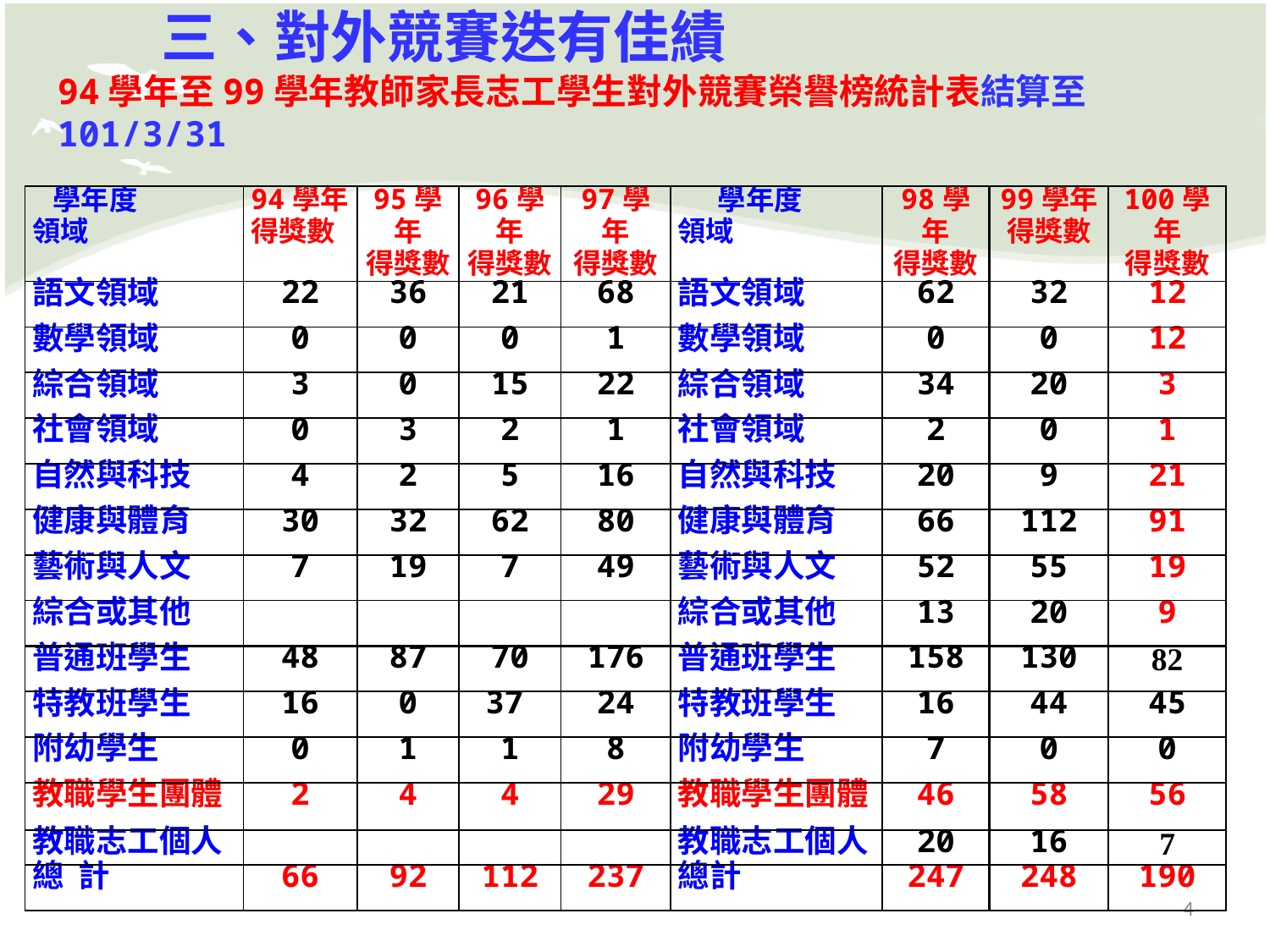

三、對外競賽迭有佳績
94學年至99學年教師家長志工學生對外競賽榮譽榜統計表結算至101/3/31
| 學年度 領域 | 94學年得獎數 | 95學年 得獎數 | 96學年 得獎數 | 97學年 得獎數 | 學年度 領域 | 98學年 得獎數 | 99學年 得獎數 | 100學年 得獎數 |
| --- | --- | --- | --- | --- | --- | --- | --- | --- |
| 語文領域 | 22 | 36 | 21 | 68 | 語文領域 | 62 | 32 | 12 |
| 數學領域 | 0 | 0 | 0 | 1 | 數學領域 | 0 | 0 | 12 |
| 綜合領域 | 3 | 0 | 15 | 22 | 綜合領域 | 34 | 20 | 3 |
| 社會領域 | 0 | 3 | 2 | 1 | 社會領域 | 2 | 0 | 1 |
| 自然與科技 | 4 | 2 | 5 | 16 | 自然與科技 | 20 | 9 | 21 |
| 健康與體育 | 30 | 32 | 62 | 80 | 健康與體育 | 66 | 112 | 91 |
| 藝術與人文 | 7 | 19 | 7 | 49 | 藝術與人文 | 52 | 55 | 19 |
| 綜合或其他 |  |  |  |  | 綜合或其他 | 13 | 20 | 9 |
| 普通班學生 | 48 | 87 | 70 | 176 | 普通班學生 | 158 | 130 | 82 |
| 特教班學生 | 16 | 0 | 37 | 24 | 特教班學生 | 16 | 44 | 45 |
| 附幼學生 | 0 | 1 | 1 | 8 | 附幼學生 | 7 | 0 | 0 |
| 教職學生團體 | 2 | 4 | 4 | 29 | 教職學生團體 | 46 | 58 | 56 |
| 教職志工個人 |  |  |  |  | 教職志工個人 | 20 | 16 | 7 |
| 總 計 | 66 | 92 | 112 | 237 | 總計 | 247 | 248 | 190 |
4